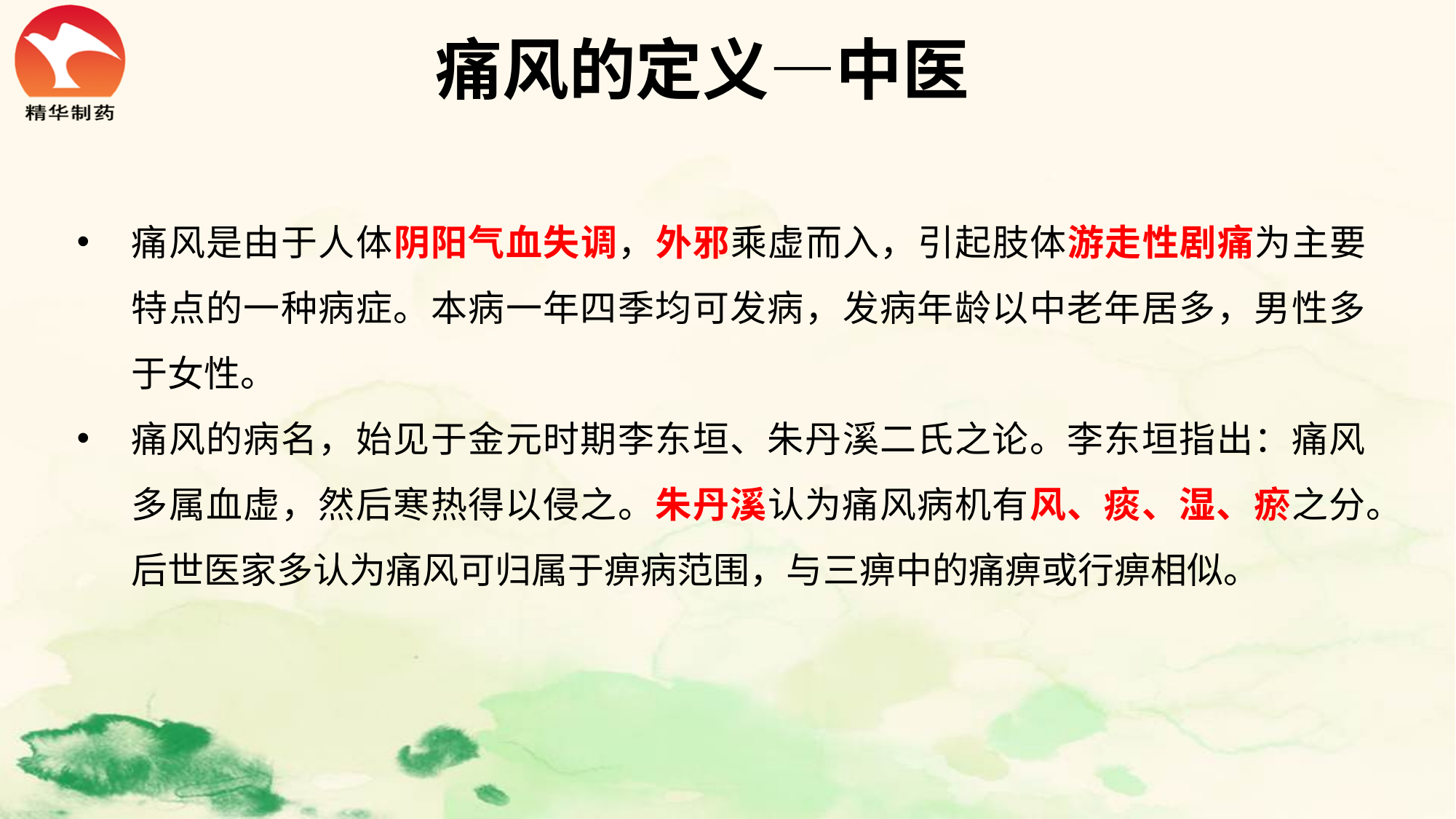

# 痛风的定义—中医
痛风是由于人体阴阳气血失调，外邪乘虚而入，引起肢体游走性剧痛为主要特点的一种病症。本病一年四季均可发病，发病年龄以中老年居多，男性多于女性。
痛风的病名，始见于金元时期李东垣、朱丹溪二氏之论。李东垣指出：痛风多属血虚，然后寒热得以侵之。朱丹溪认为痛风病机有风、痰、湿、瘀之分。后世医家多认为痛风可归属于痹病范围，与三痹中的痛痹或行痹相似。